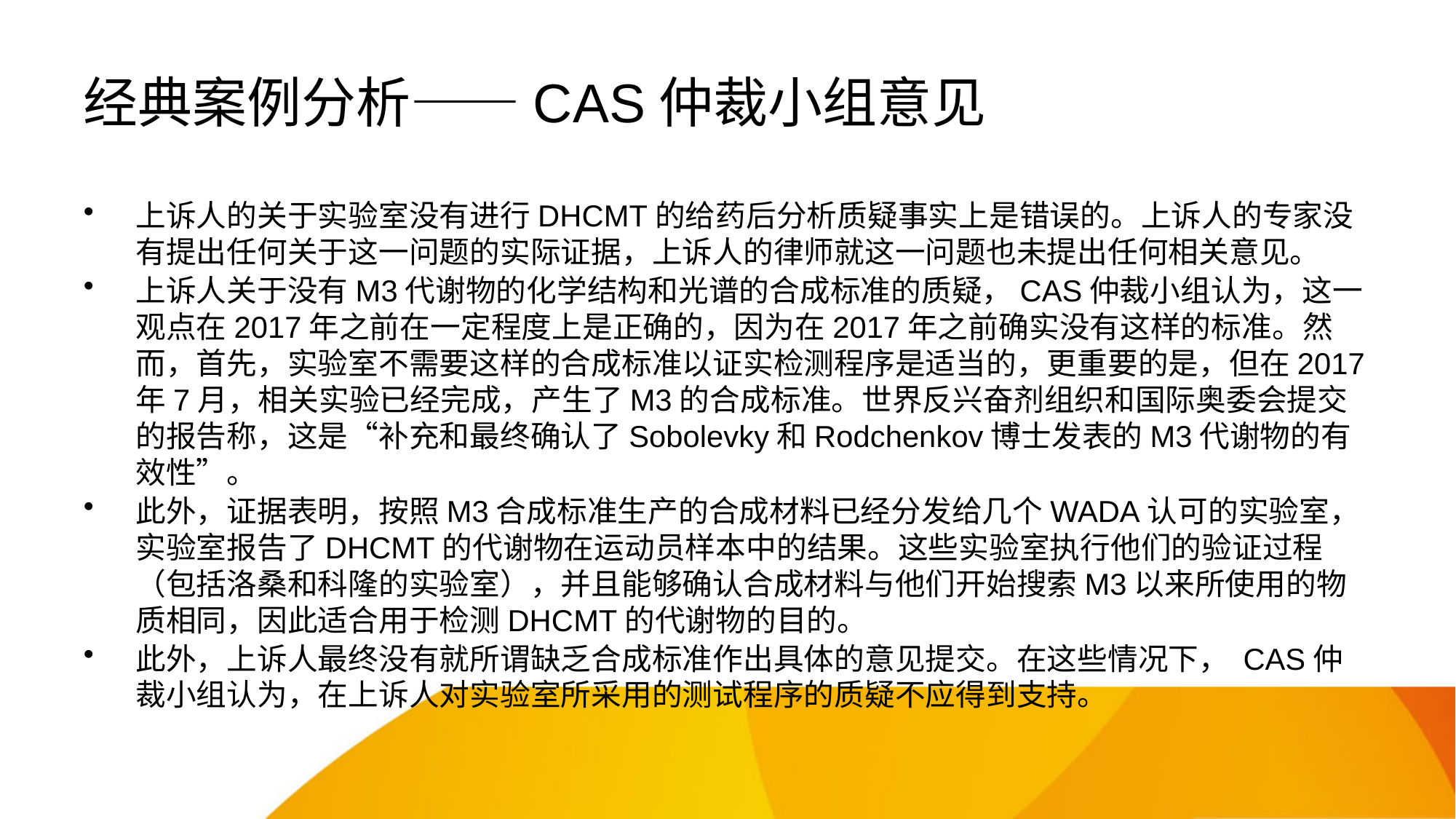

# 经典案例分析——CAS仲裁小组意见
上诉人的关于实验室没有进行DHCMT的给药后分析质疑事实上是错误的。上诉人的专家没有提出任何关于这一问题的实际证据，上诉人的律师就这一问题也未提出任何相关意见。
上诉人关于没有M3代谢物的化学结构和光谱的合成标准的质疑，CAS仲裁小组认为，这一观点在2017年之前在一定程度上是正确的，因为在2017年之前确实没有这样的标准。然而，首先，实验室不需要这样的合成标准以证实检测程序是适当的，更重要的是，但在2017年7月，相关实验已经完成，产生了M3的合成标准。世界反兴奋剂组织和国际奥委会提交的报告称，这是“补充和最终确认了Sobolevky和Rodchenkov博士发表的M3代谢物的有效性”。
此外，证据表明，按照M3合成标准生产的合成材料已经分发给几个WADA认可的实验室，实验室报告了DHCMT的代谢物在运动员样本中的结果。这些实验室执行他们的验证过程（包括洛桑和科隆的实验室），并且能够确认合成材料与他们开始搜索M3以来所使用的物质相同，因此适合用于检测DHCMT的代谢物的目的。
此外，上诉人最终没有就所谓缺乏合成标准作出具体的意见提交。在这些情况下， CAS仲裁小组认为，在上诉人对实验室所采用的测试程序的质疑不应得到支持。